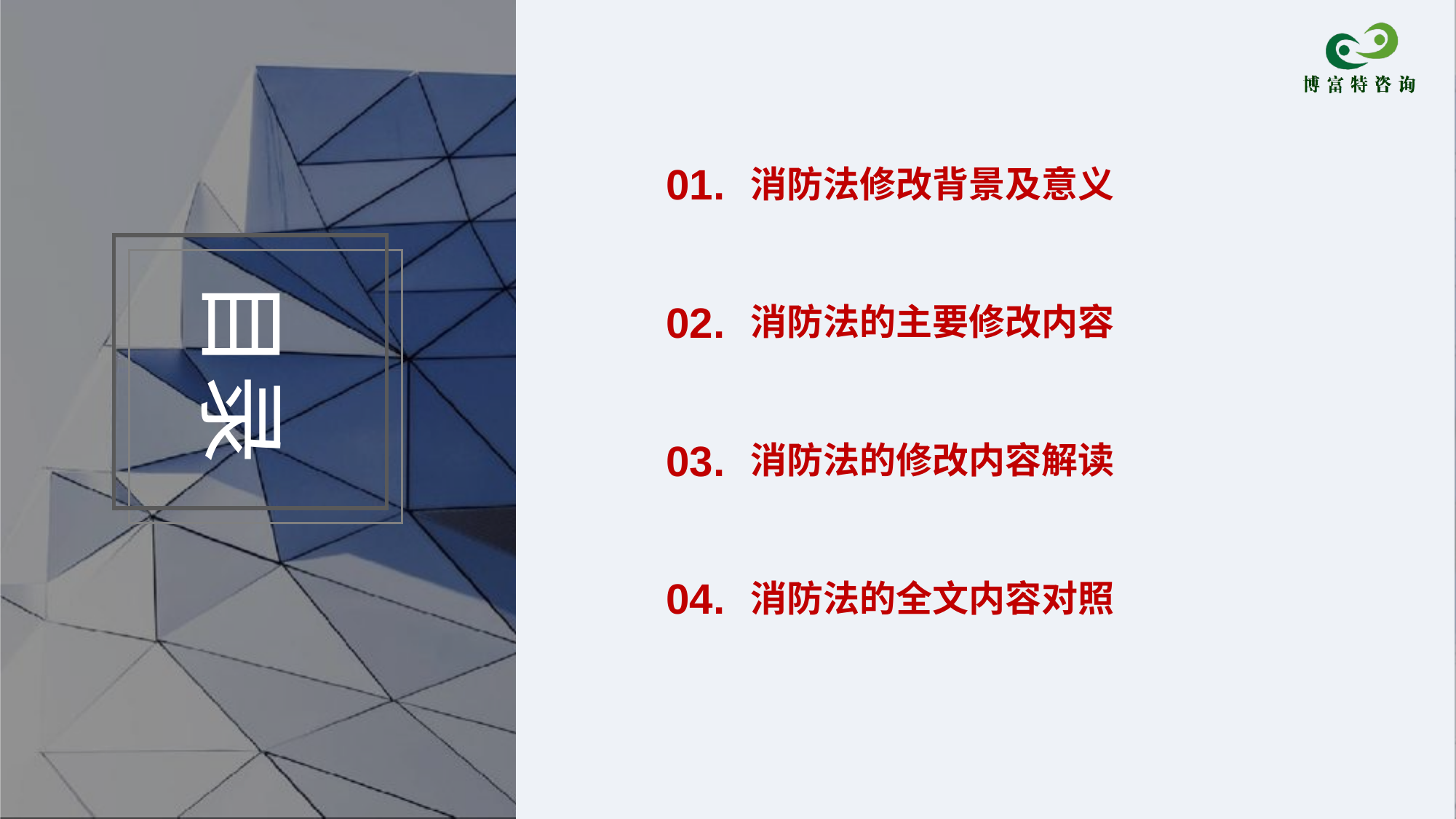

消防法修改背景及意义
01.

目录
消防法的主要修改内容
02.
消防法的修改内容解读
03.
消防法的全文内容对照
04.